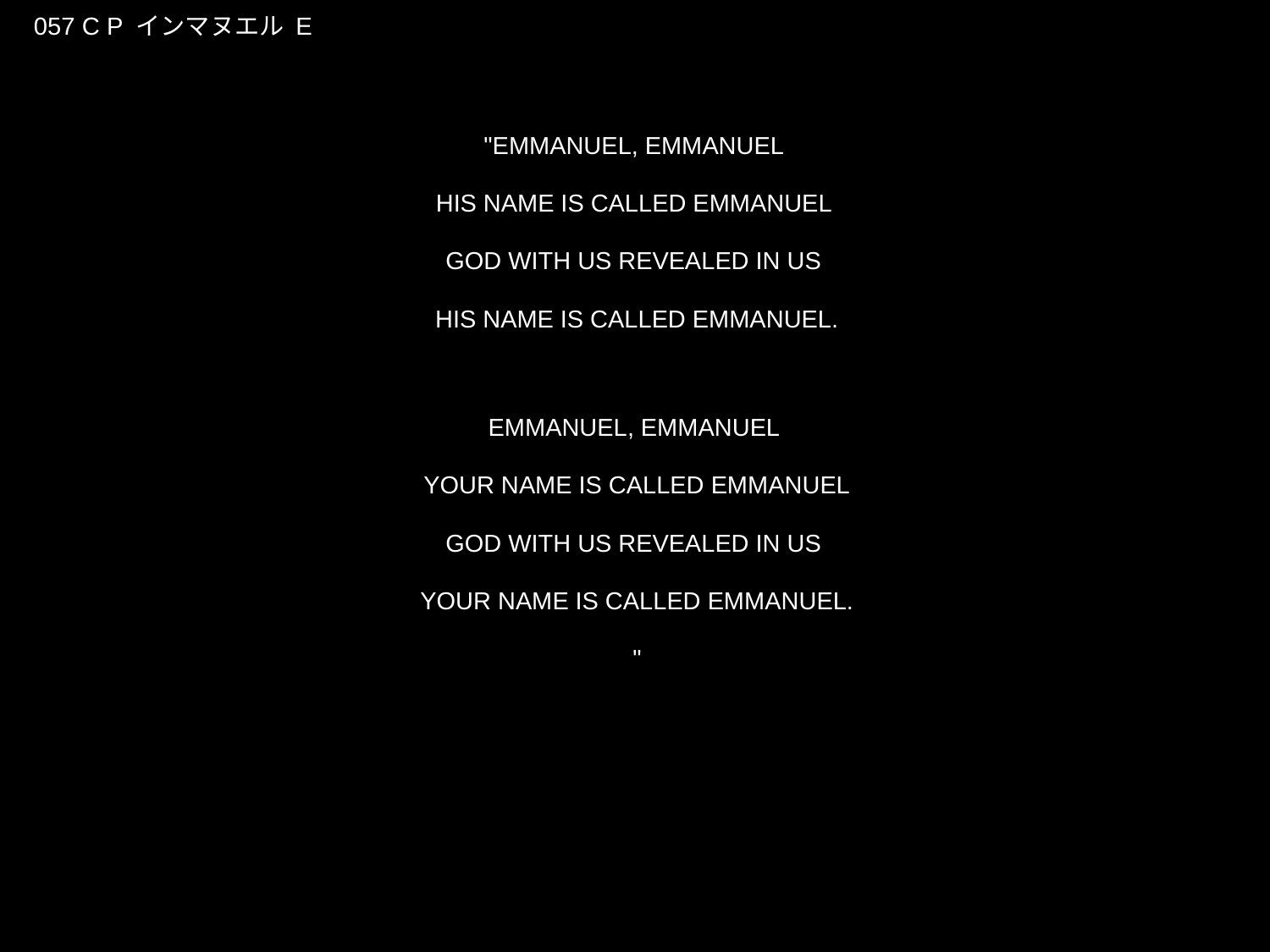

いんまぬえる
★P
057 C P インマヌエル E
★３
"EMMANUEL, EMMANUEL
HIS NAME IS CALLED EMMANUEL
GOD WITH US REVEALED IN US
HIS NAME IS CALLED EMMANUEL.
EMMANUEL, EMMANUEL
YOUR NAME IS CALLED EMMANUEL
GOD WITH US REVEALED IN US
YOUR NAME IS CALLED EMMANUEL.
"